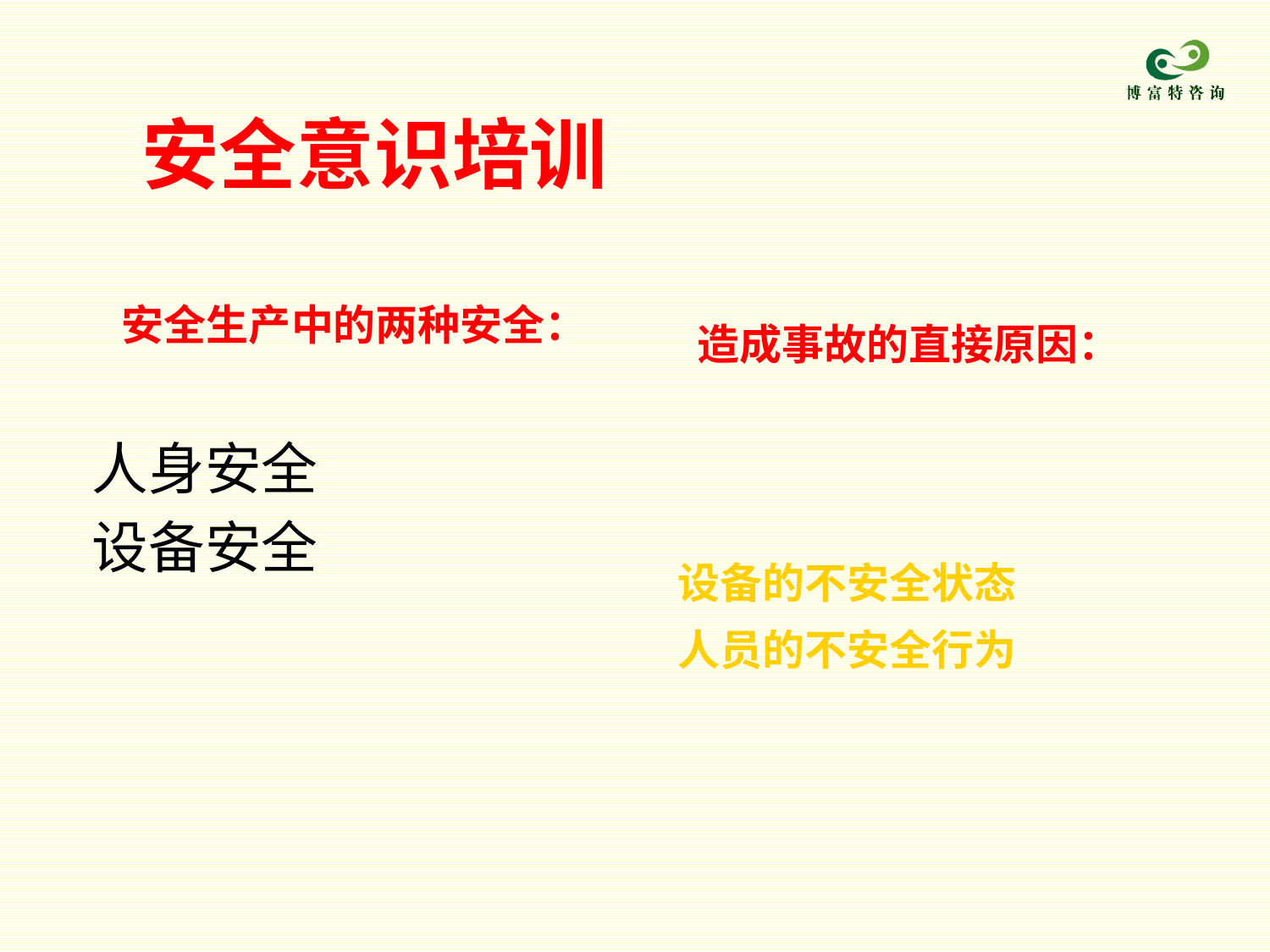

# 安全意识培训
安全生产中的两种安全：

造成事故的直接原因：
人身安全
设备安全
设备的不安全状态
人员的不安全行为